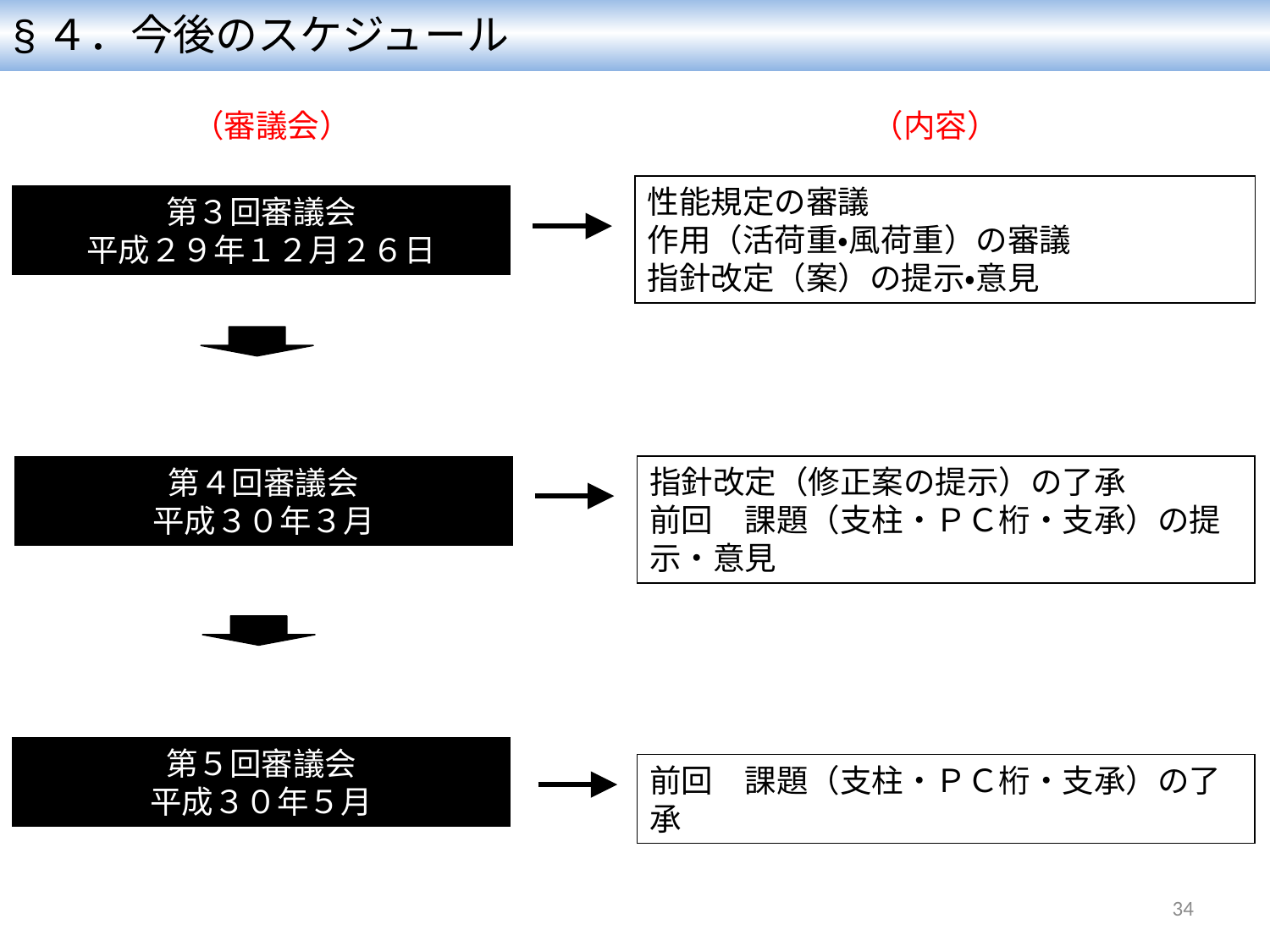

§４．今後のスケジュール
（審議会）
（内容）
性能規定の審議
作用（活荷重・風荷重）の審議
指針改定（案）の提示・意見
第３回審議会
平成２９年１２月２６日

第４回審議会
平成３０年３月
指針改定（修正案の提示）の了承
前回　課題（支柱・ＰＣ桁・支承）の提示・意見

第５回審議会
平成３０年５月
前回　課題（支柱・ＰＣ桁・支承）の了承
34